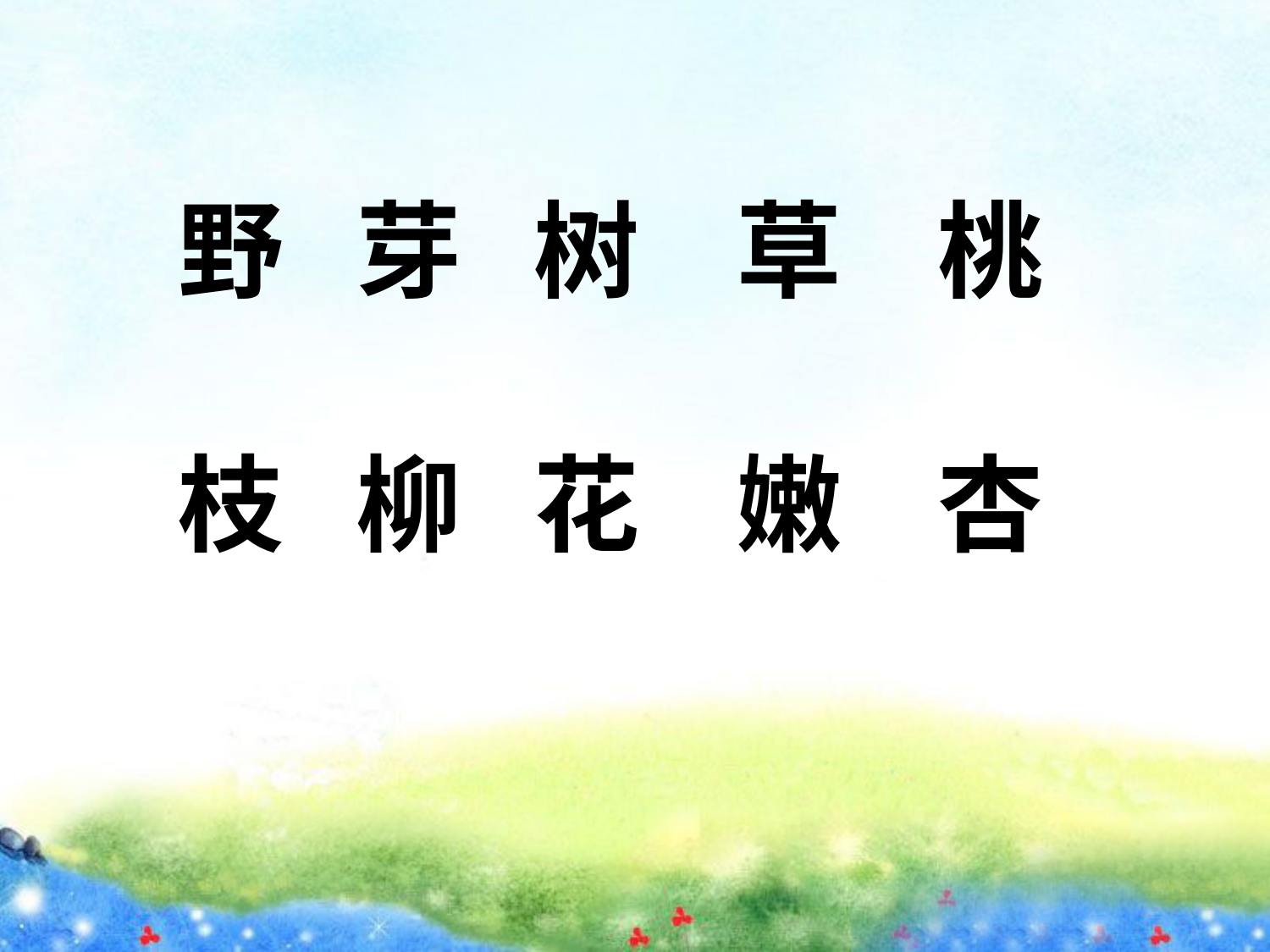

野   芽   树    草    桃

枝   柳   花    嫩    杏